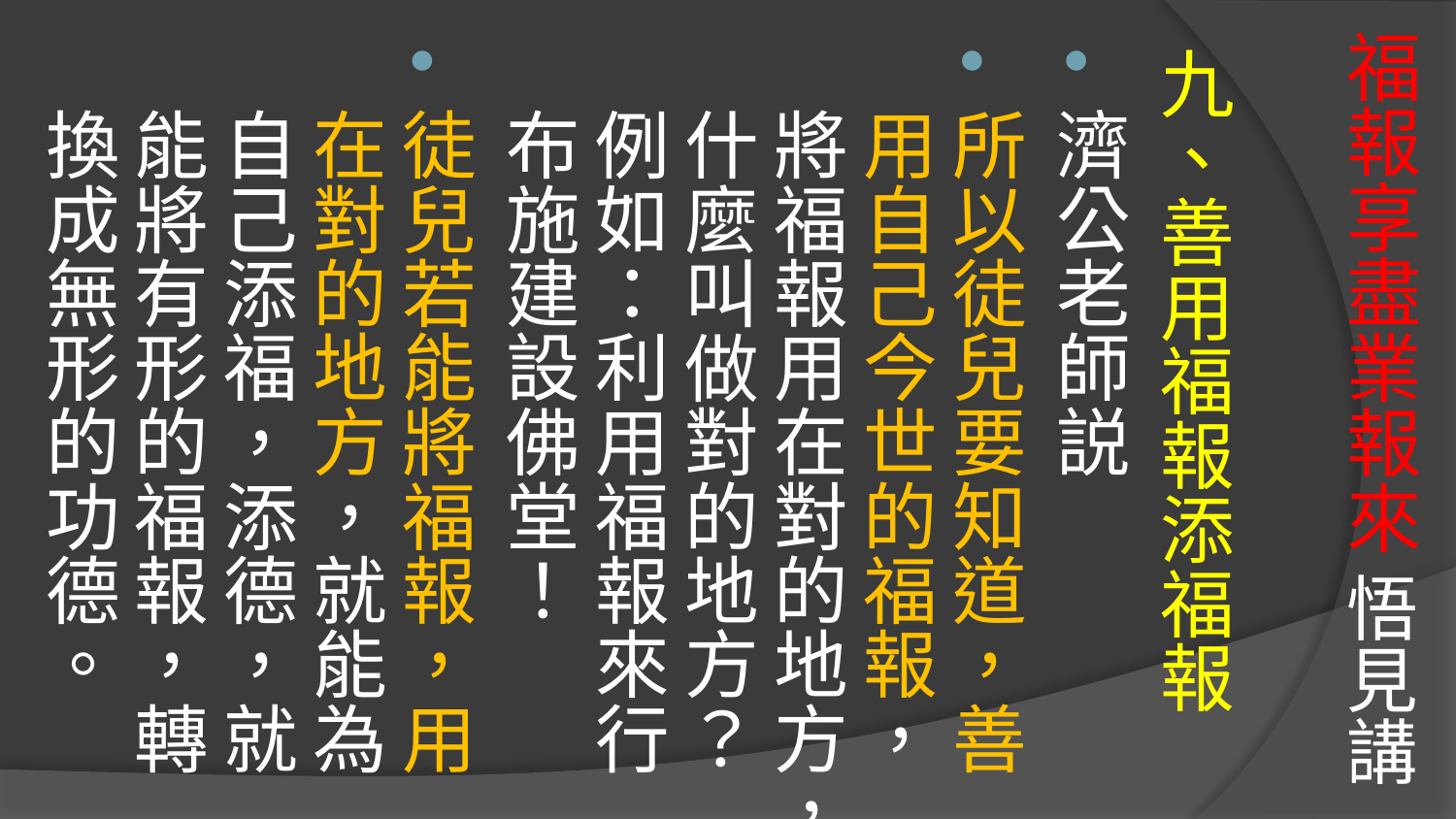

# 福報享盡業報來 悟見講
九、善用福報添福報
濟公老師説
所以徒兒要知道，善用自己今世的福報，將福報用在對的地方，什麼叫做對的地方？
例如：利用福報來行布施建設佛堂！
徒兒若能將福報，用在對的地方，就能為自己添福，添德，就能將有形的福報，轉換成無形的功德。